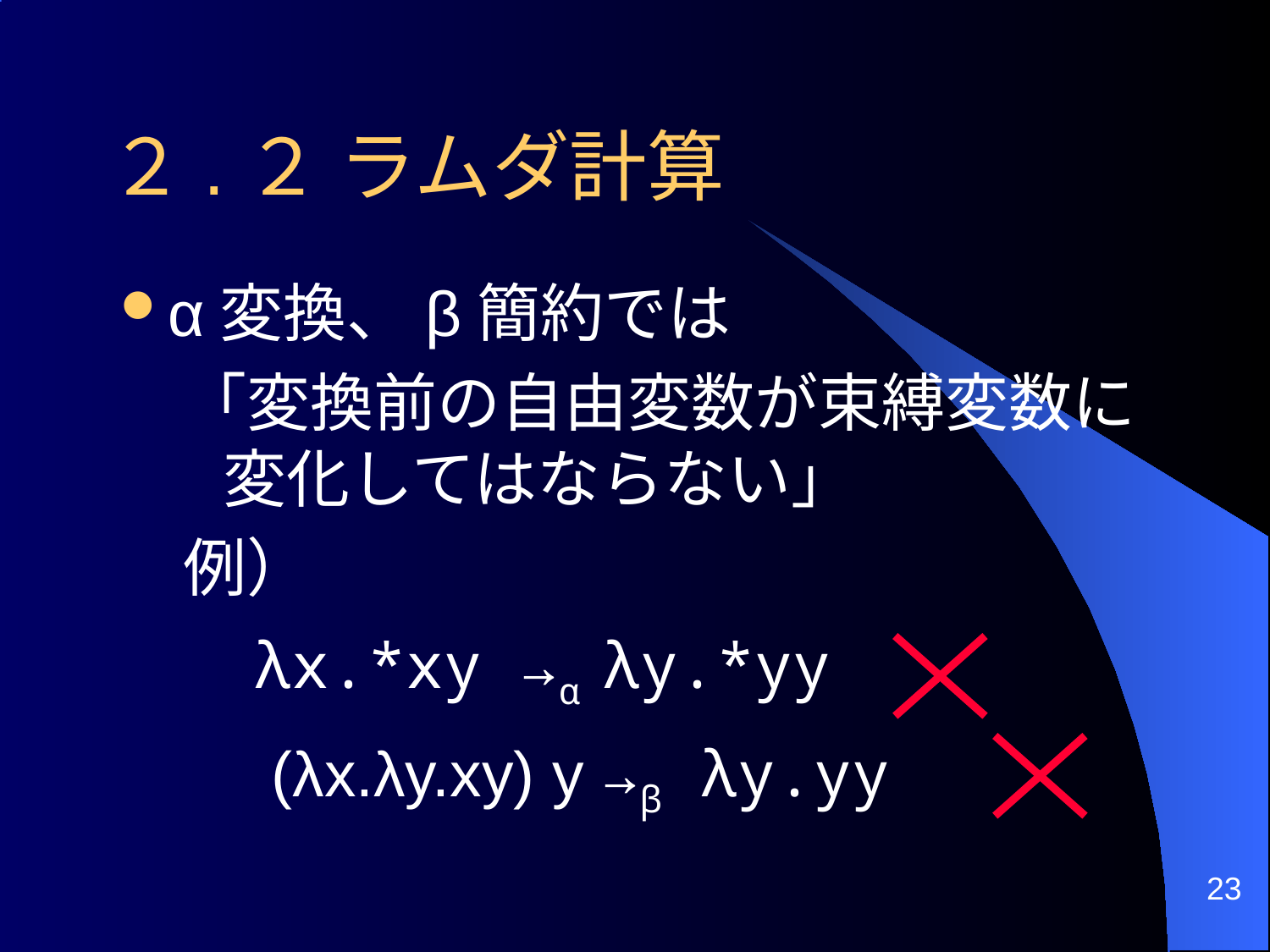

# ２.２ ラムダ計算
α変換、β簡約では
「変換前の自由変数が束縛変数に変化してはならない」
例）
    λx.*xy →α λy.*yy
     (λx.λy.xy) y →β λy.yy

23